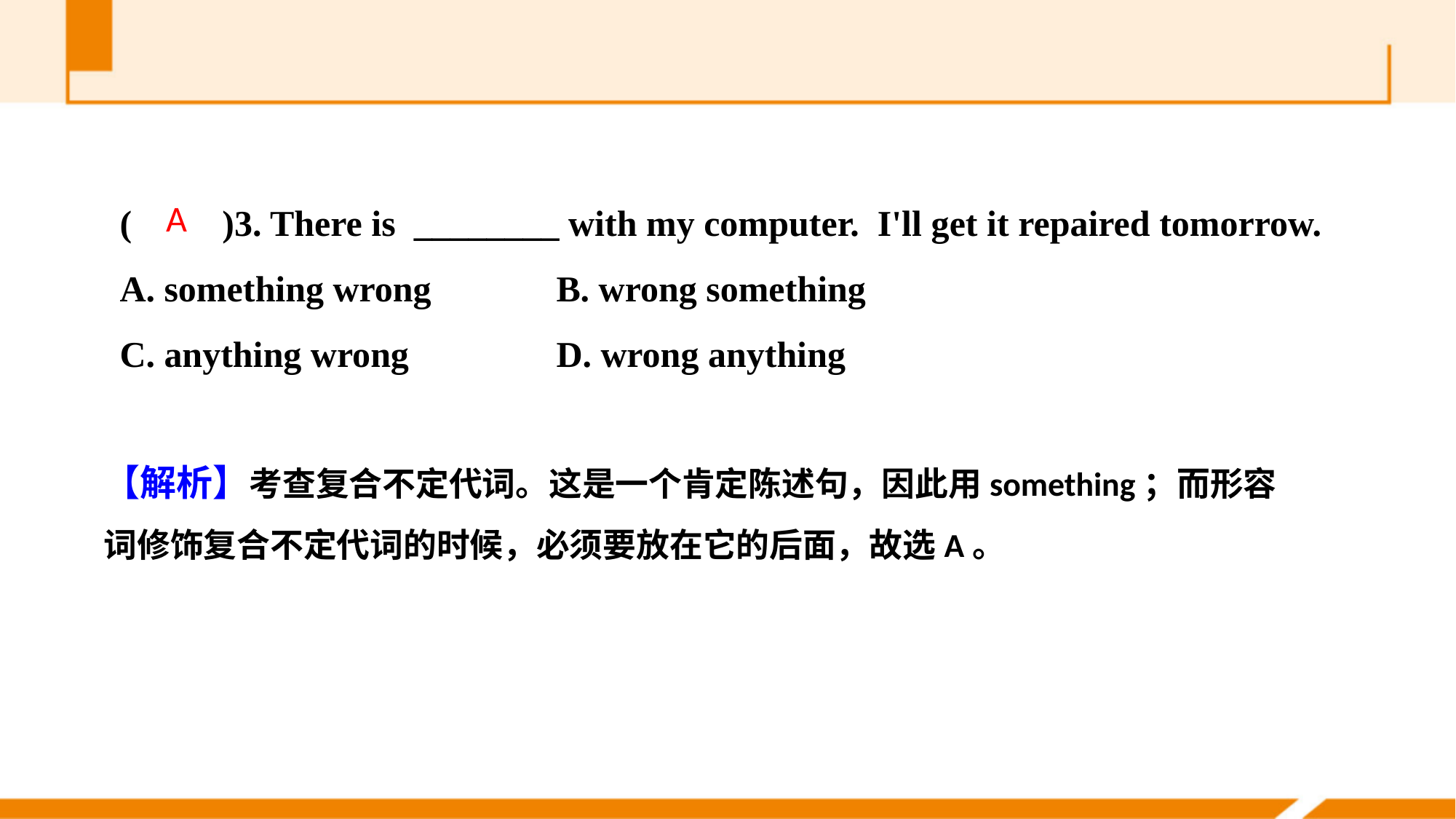

(　　)3. There is  ________ with my computer.  I'll get it repaired tomorrow.
A. something wrong		B. wrong something
C. anything wrong		D. wrong anything
A
【解析】考查复合不定代词。这是一个肯定陈述句，因此用something；而形容词修饰复合不定代词的时候，必须要放在它的后面，故选A。